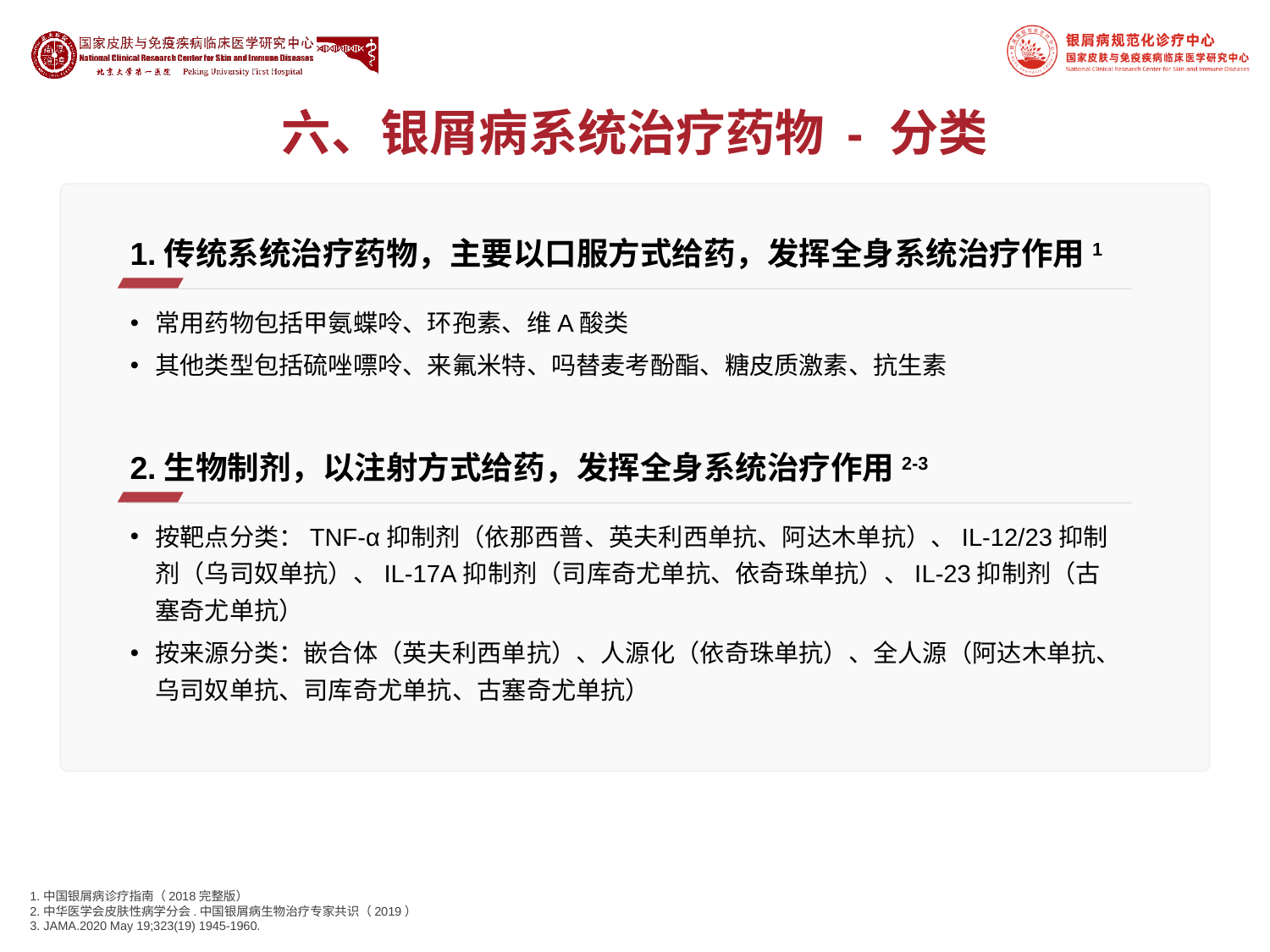

# 六、银屑病系统治疗药物 - 分类

1.传统系统治疗药物，主要以口服方式给药，发挥全身系统治疗作用1

常用药物包括甲氨蝶呤、环孢素、维A酸类
其他类型包括硫唑嘌呤、来氟米特、吗替麦考酚酯、糖皮质激素、抗生素
2.生物制剂，以注射方式给药，发挥全身系统治疗作用2-3

按靶点分类：TNF-α抑制剂（依那西普、英夫利西单抗、阿达木单抗）、IL-12/23抑制剂（乌司奴单抗）、IL-17A抑制剂（司库奇尤单抗、依奇珠单抗）、IL-23抑制剂（古塞奇尤单抗）
按来源分类：嵌合体（英夫利西单抗）、人源化（依奇珠单抗）、全人源（阿达木单抗、乌司奴单抗、司库奇尤单抗、古塞奇尤单抗）
1.中国银屑病诊疗指南（2018完整版）
2.中华医学会皮肤性病学分会.中国银屑病生物治疗专家共识（2019）
3. JAMA.2020 May 19;323(19) 1945-1960.